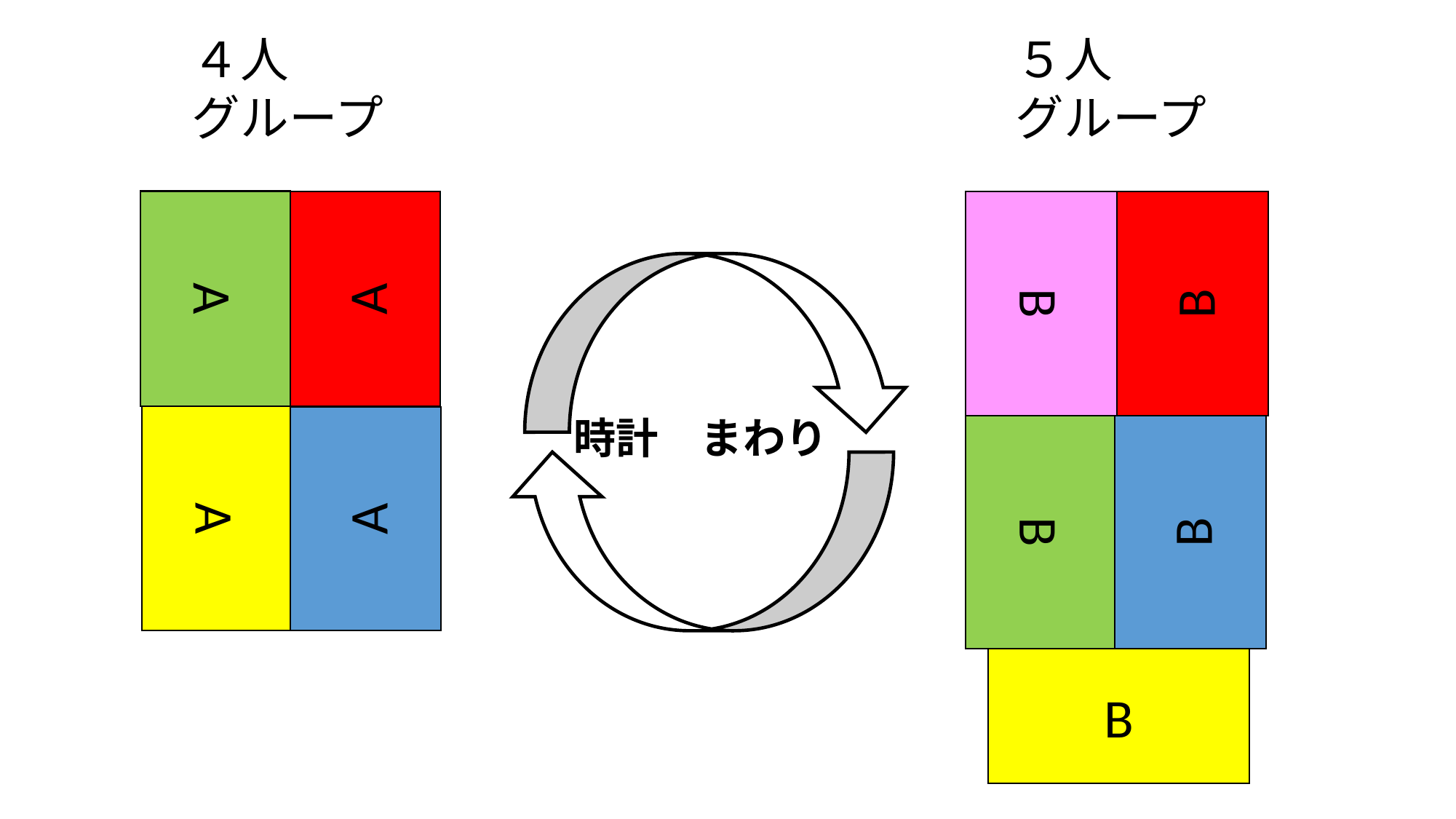

４人
グループ
５人
グループ
A
A
A
A
B
B
B
B
B

時計　まわり